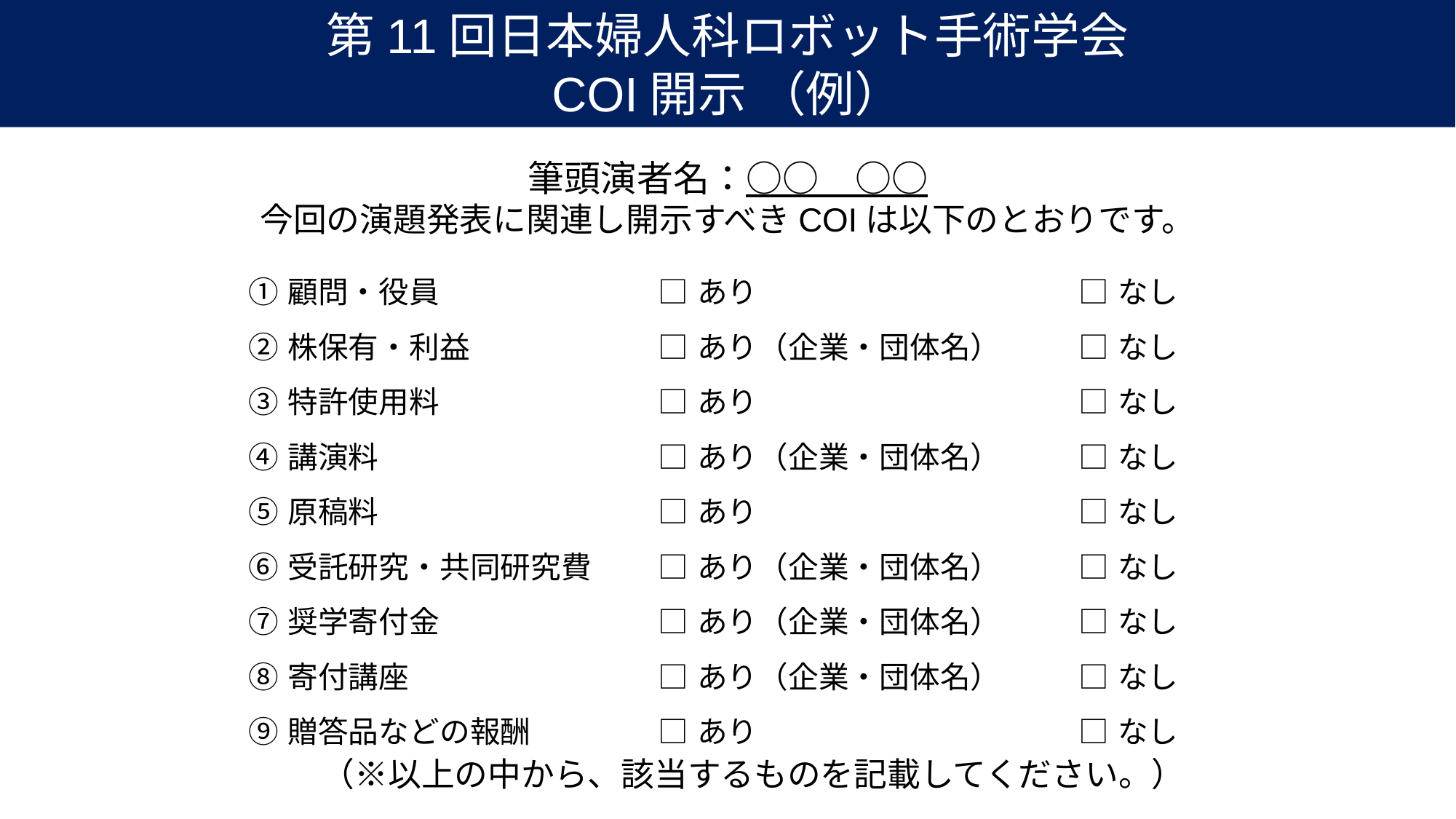

第11回日本婦人科ロボット手術学会
COI開示 （例）
筆頭演者名：○○　○○
今回の演題発表に関連し開示すべきCOIは以下のとおりです。
| ①顧問・役員 | □あり | □なし |
| --- | --- | --- |
| ②株保有・利益 | □あり（企業・団体名） | □なし |
| ③特許使用料 | □あり | □なし |
| ④講演料 | □あり（企業・団体名） | □なし |
| ⑤原稿料 | □あり | □なし |
| ⑥受託研究・共同研究費 | □あり（企業・団体名） | □なし |
| ⑦奨学寄付金 | □あり（企業・団体名） | □なし |
| ⑧寄付講座 | □あり（企業・団体名） | □なし |
| ⑨贈答品などの報酬 | □あり | □なし |
（※以上の中から、該当するものを記載してください。）